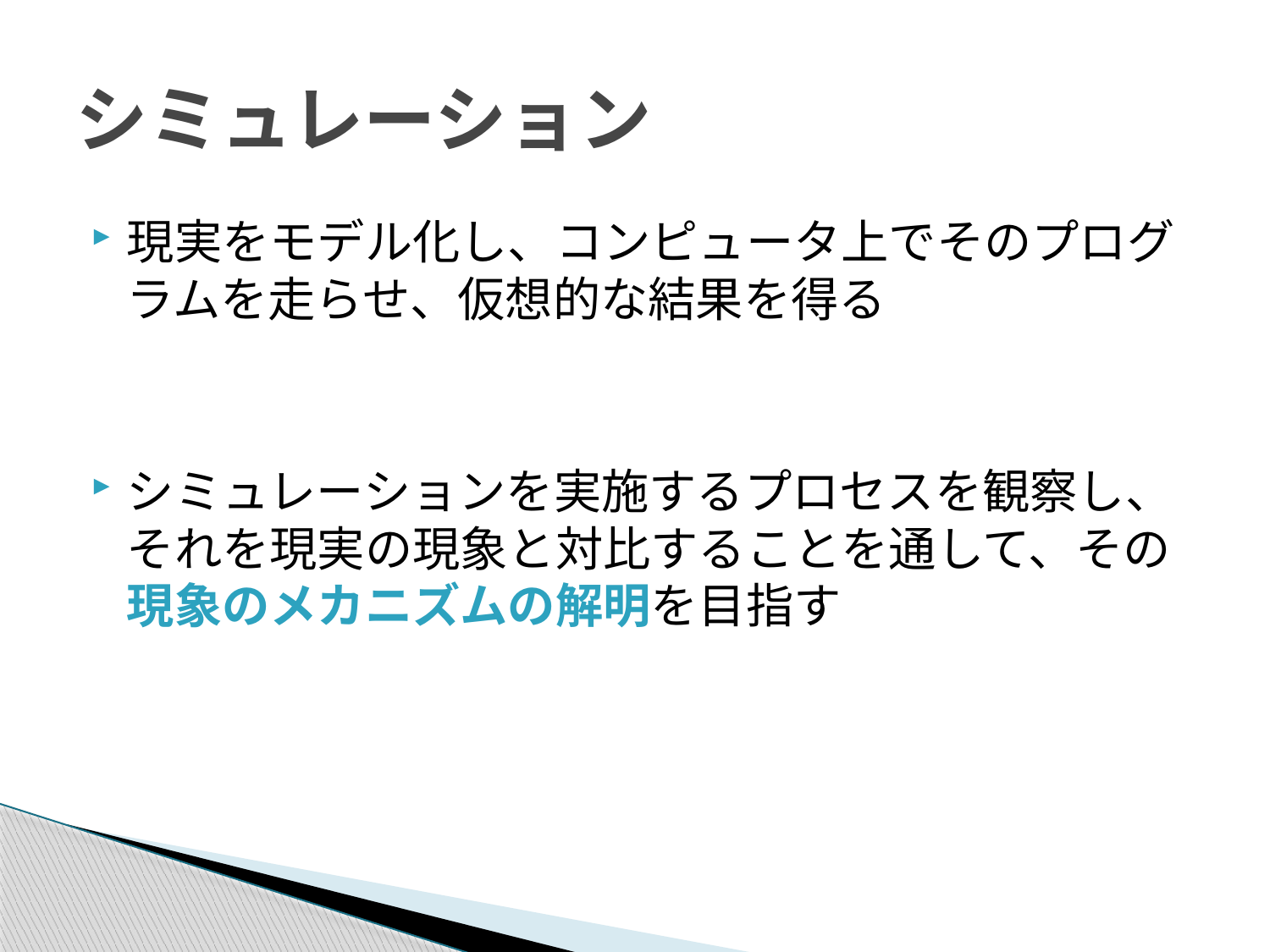

# シミュレーション
現実をモデル化し、コンピュータ上でそのプログラムを走らせ、仮想的な結果を得る

シミュレーションを実施するプロセスを観察し、それを現実の現象と対比することを通して、その現象のメカニズムの解明を目指す